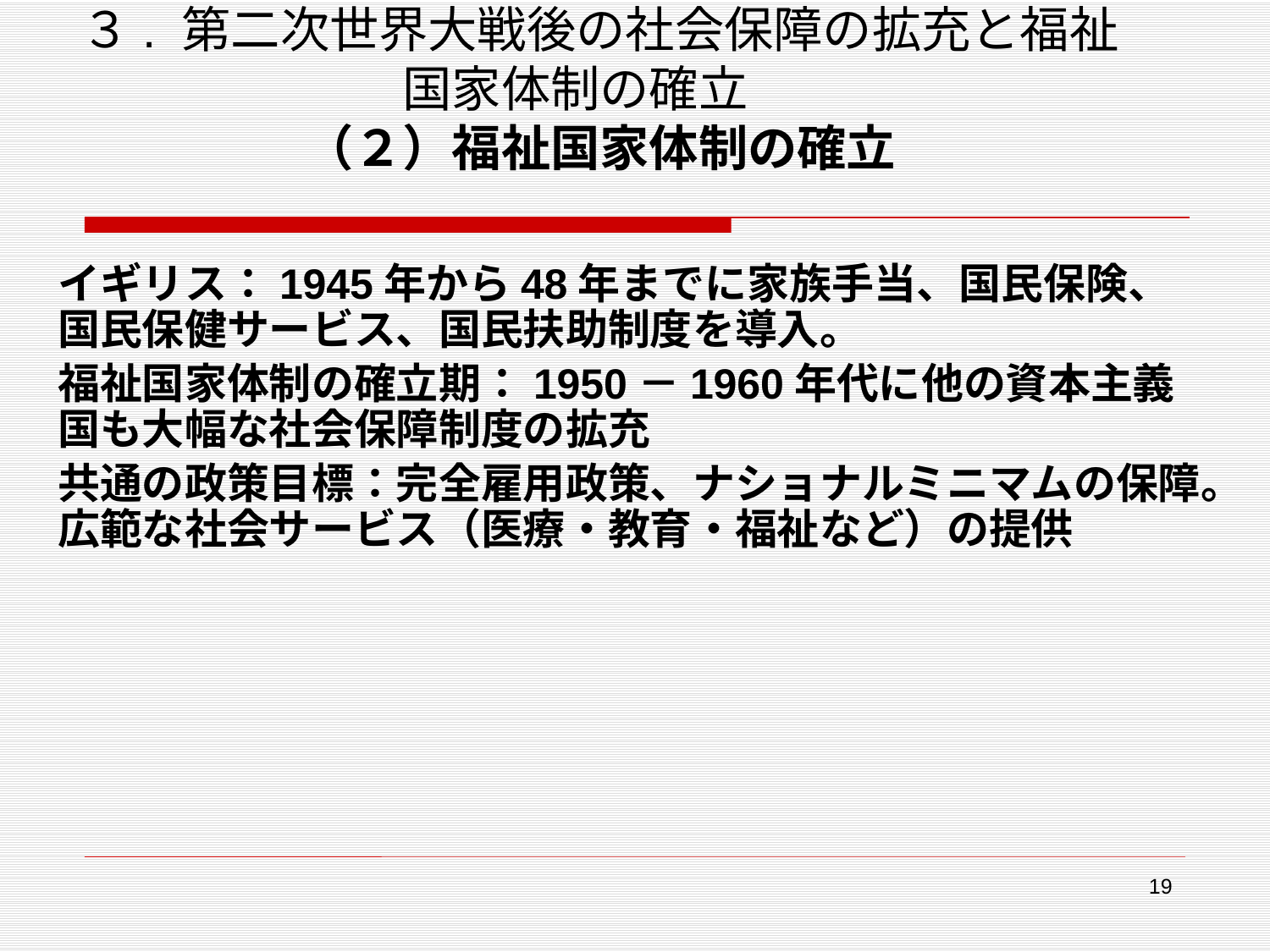

# ３. 第二次世界大戦後の社会保障の拡充と福祉国家体制の確立　 （２）福祉国家体制の確立
イギリス：1945年から48年までに家族手当、国民保険、国民保健サービス、国民扶助制度を導入。
福祉国家体制の確立期：1950－1960年代に他の資本主義国も大幅な社会保障制度の拡充
共通の政策目標：完全雇用政策、ナショナルミニマムの保障。広範な社会サービス（医療・教育・福祉など）の提供

19